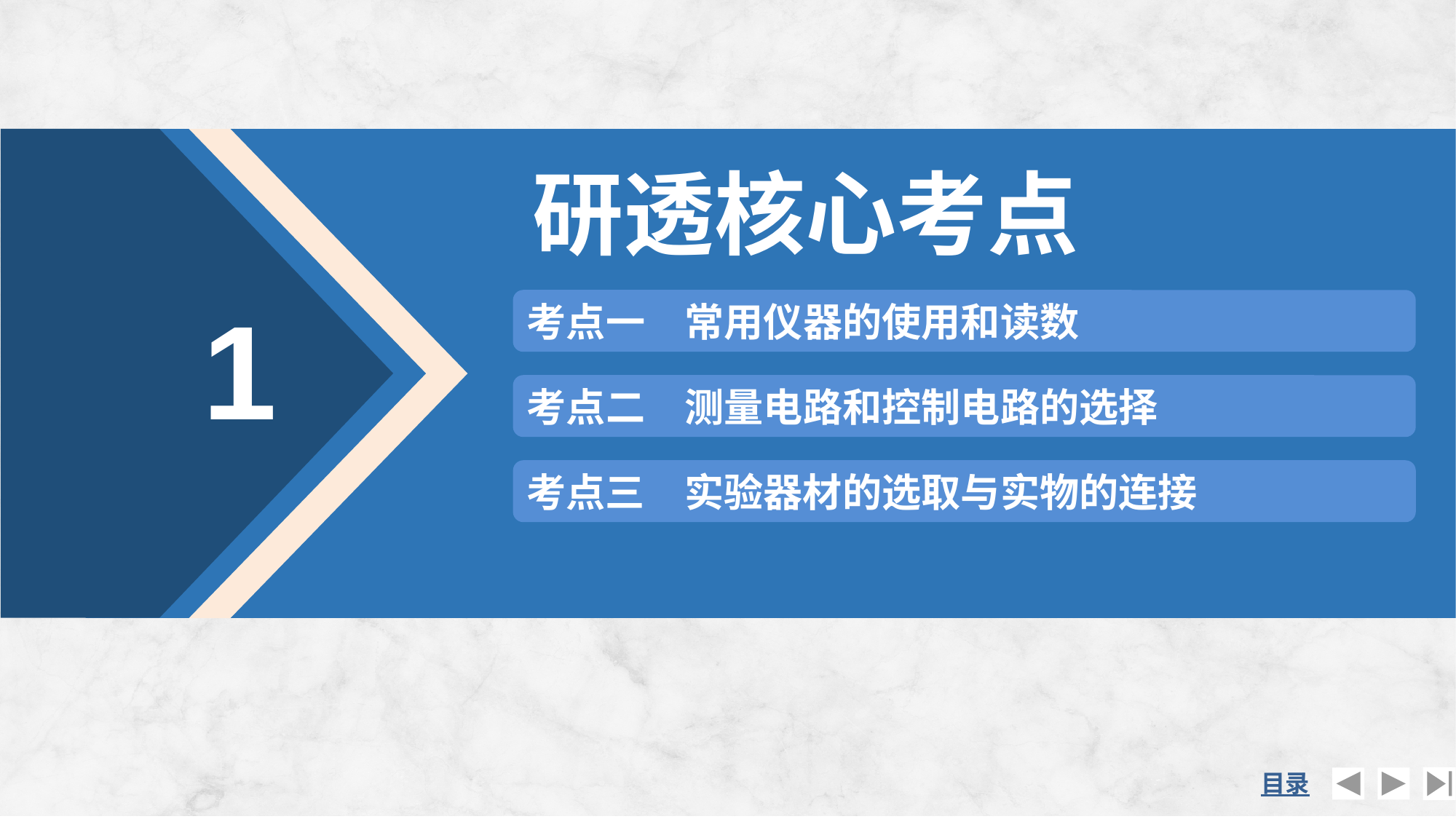

研透核心考点
1
考点一　常用仪器的使用和读数
考点二　测量电路和控制电路的选择
考点三　实验器材的选取与实物的连接